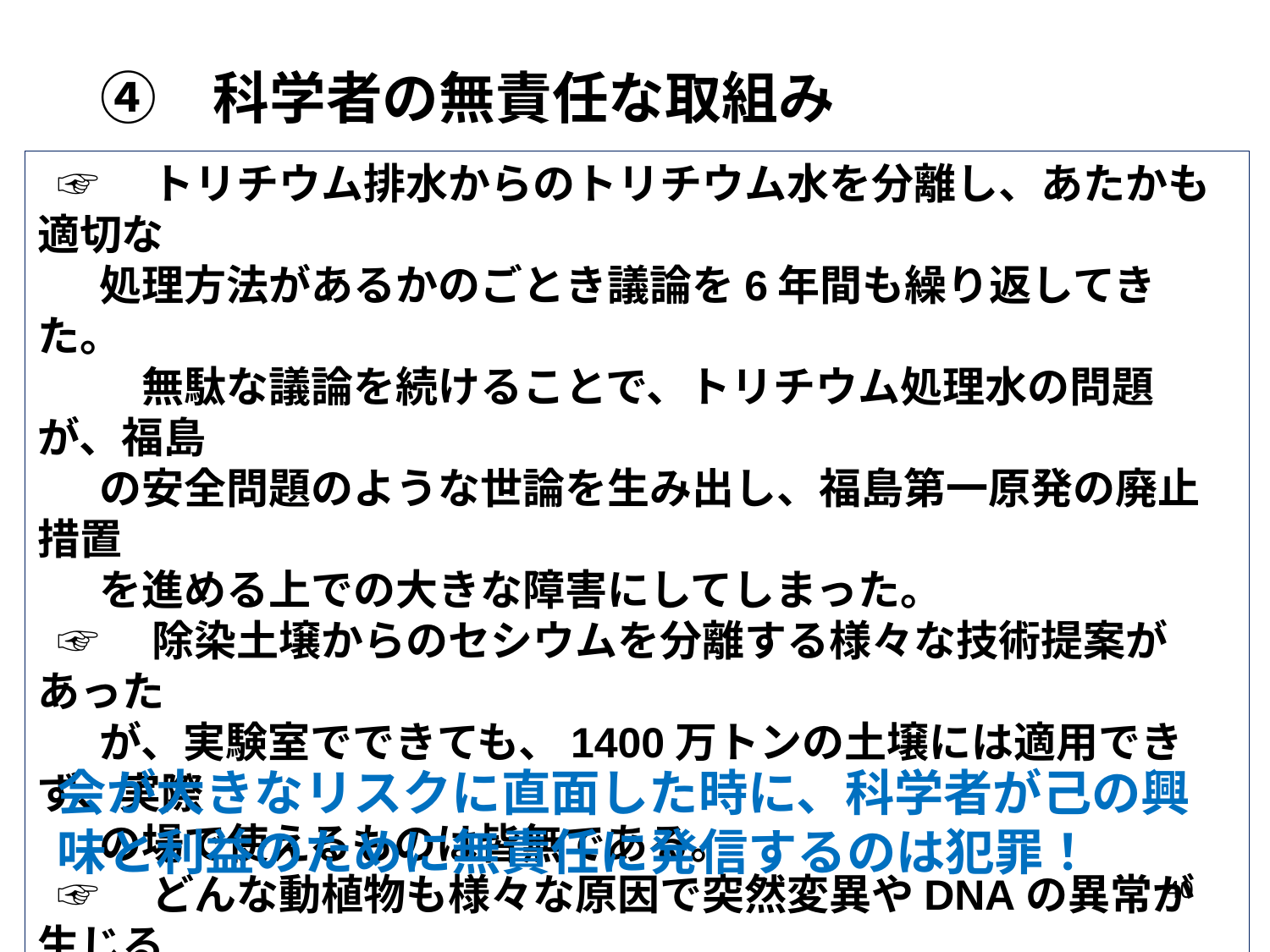

# ④　科学者の無責任な取組み
☞　トリチウム排水からのトリチウム水を分離し、あたかも適切な
　処理方法があるかのごとき議論を6年間も繰り返してきた。
　　無駄な議論を続けることで、トリチウム処理水の問題が、福島
　の安全問題のような世論を生み出し、福島第一原発の廃止措置
　を進める上での大きな障害にしてしまった。
☞　除染土壌からのセシウムを分離する様々な技術提案があった
　が、実験室でできても、1400万トンの土壌には適用できず、実際
　の場で使えるものは皆無である。
☞　どんな動植物も様々な原因で突然変異やDNAの異常が生じる
　が、僅かの異常を恰も放射線の影響のように吹聴する研究者が
　いる。
会が大きなリスクに直面した時に、科学者が己の興味と利益のために無責任に発信するのは犯罪！
40